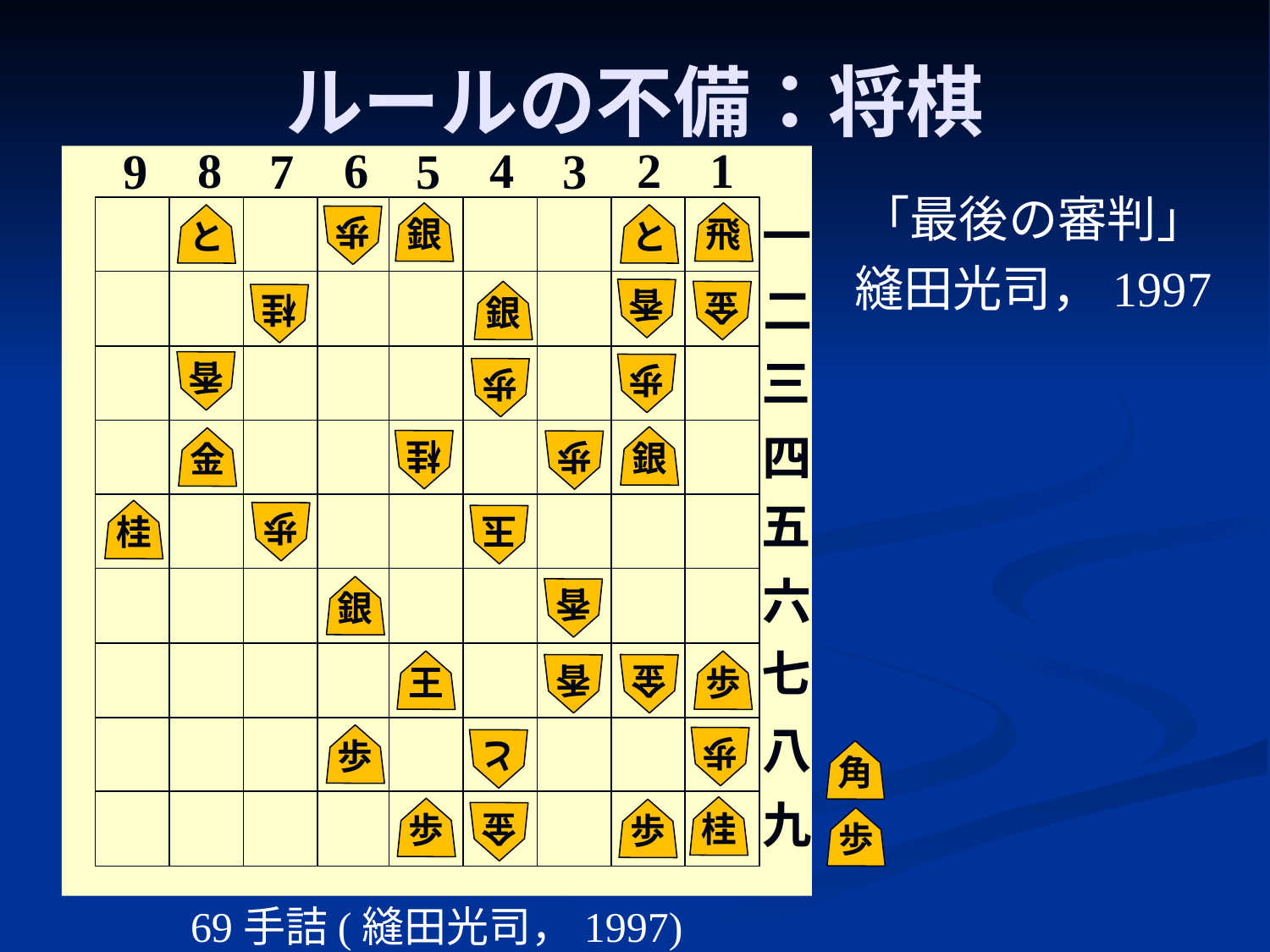

# ルールの不備：将棋
6
2
1
8
4
7
3
9
5

一

二
三

四
五

六

七

八

九

「最後の審判」
縫田光司，1997
銀
飛
と
と
歩
香
金
銀
桂
香
歩
歩
銀
金
桂
歩
桂
歩
玉
銀
香
王
歩
香
金
歩
歩
と
角
桂
歩
歩
金
歩
69手詰(縫田光司，1997)